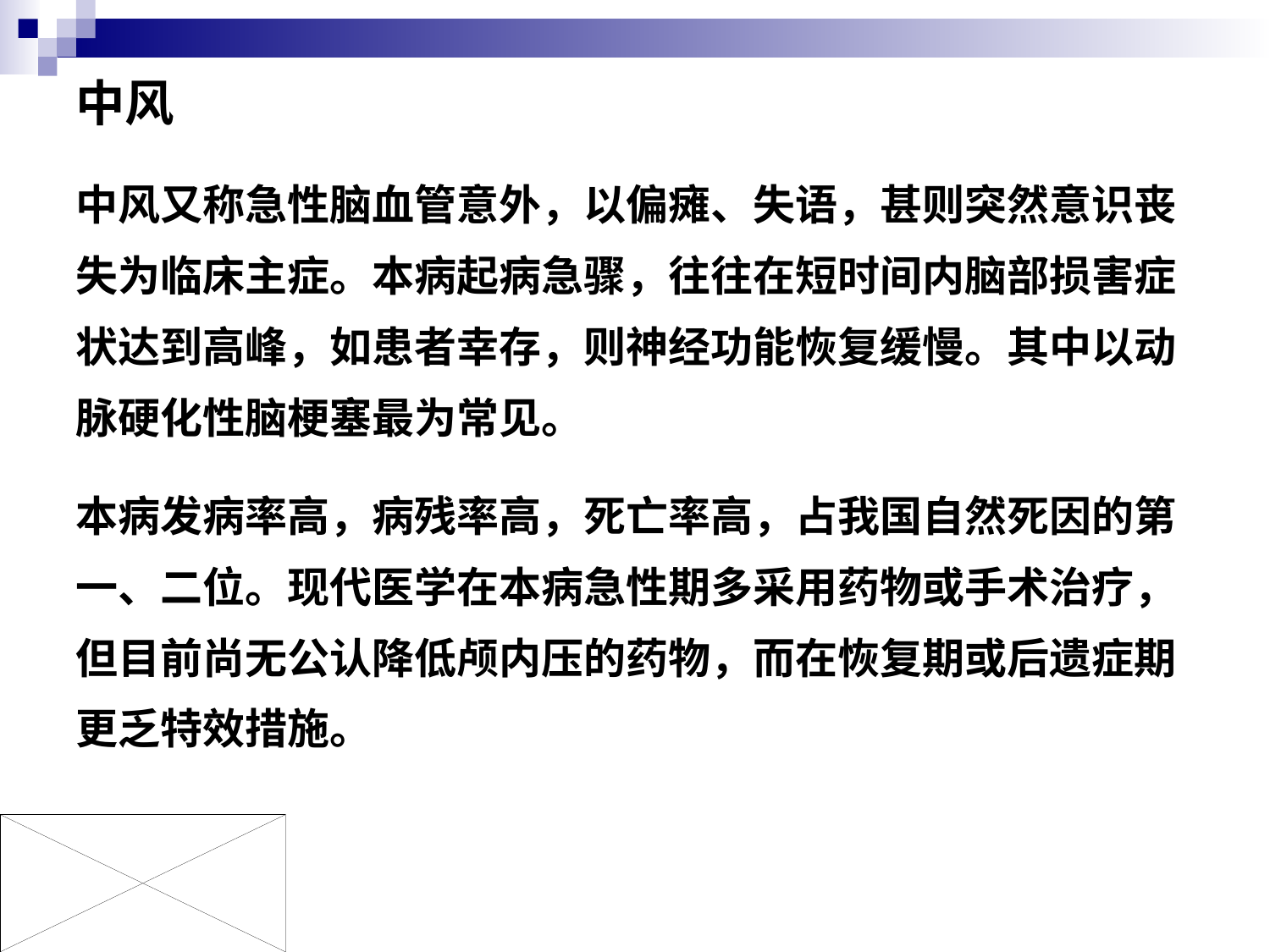

中风
中风又称急性脑血管意外，以偏瘫、失语，甚则突然意识丧失为临床主症。本病起病急骤，往往在短时间内脑部损害症状达到高峰，如患者幸存，则神经功能恢复缓慢。其中以动脉硬化性脑梗塞最为常见。
本病发病率高，病残率高，死亡率高，占我国自然死因的第一、二位。现代医学在本病急性期多采用药物或手术治疗，但目前尚无公认降低颅内压的药物，而在恢复期或后遗症期更乏特效措施。